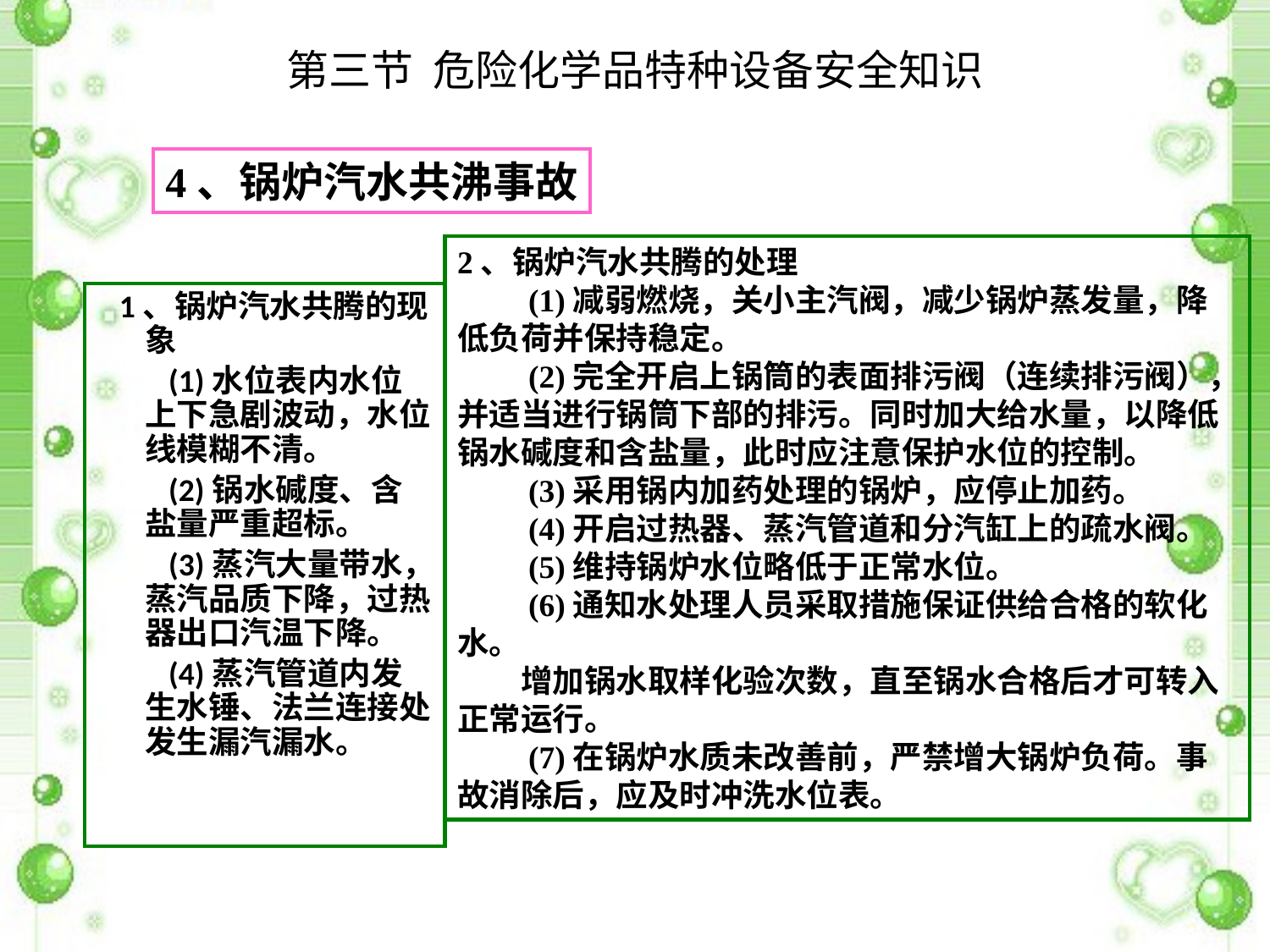

# 第三节  危险化学品特种设备安全知识
4、锅炉汽水共沸事故
2、锅炉汽水共腾的处理
　　(1)减弱燃烧，关小主汽阀，减少锅炉蒸发量，降低负荷并保持稳定。
　　(2)完全开启上锅筒的表面排污阀（连续排污阀），并适当进行锅筒下部的排污。同时加大给水量，以降低锅水碱度和含盐量，此时应注意保护水位的控制。
　　(3)采用锅内加药处理的锅炉，应停止加药。
　　(4)开启过热器、蒸汽管道和分汽缸上的疏水阀。
　　(5)维持锅炉水位略低于正常水位。
　　(6)通知水处理人员采取措施保证供给合格的软化水。
　　增加锅水取样化验次数，直至锅水合格后才可转入正常运行。
　　(7)在锅炉水质未改善前，严禁增大锅炉负荷。事故消除后，应及时冲洗水位表。
   1、锅炉汽水共腾的现象
　　(1)水位表内水位上下急剧波动，水位线模糊不清。
　　(2)锅水碱度、含盐量严重超标。
　　(3)蒸汽大量带水，蒸汽品质下降，过热器出口汽温下降。
　　(4)蒸汽管道内发生水锤、法兰连接处发生漏汽漏水。